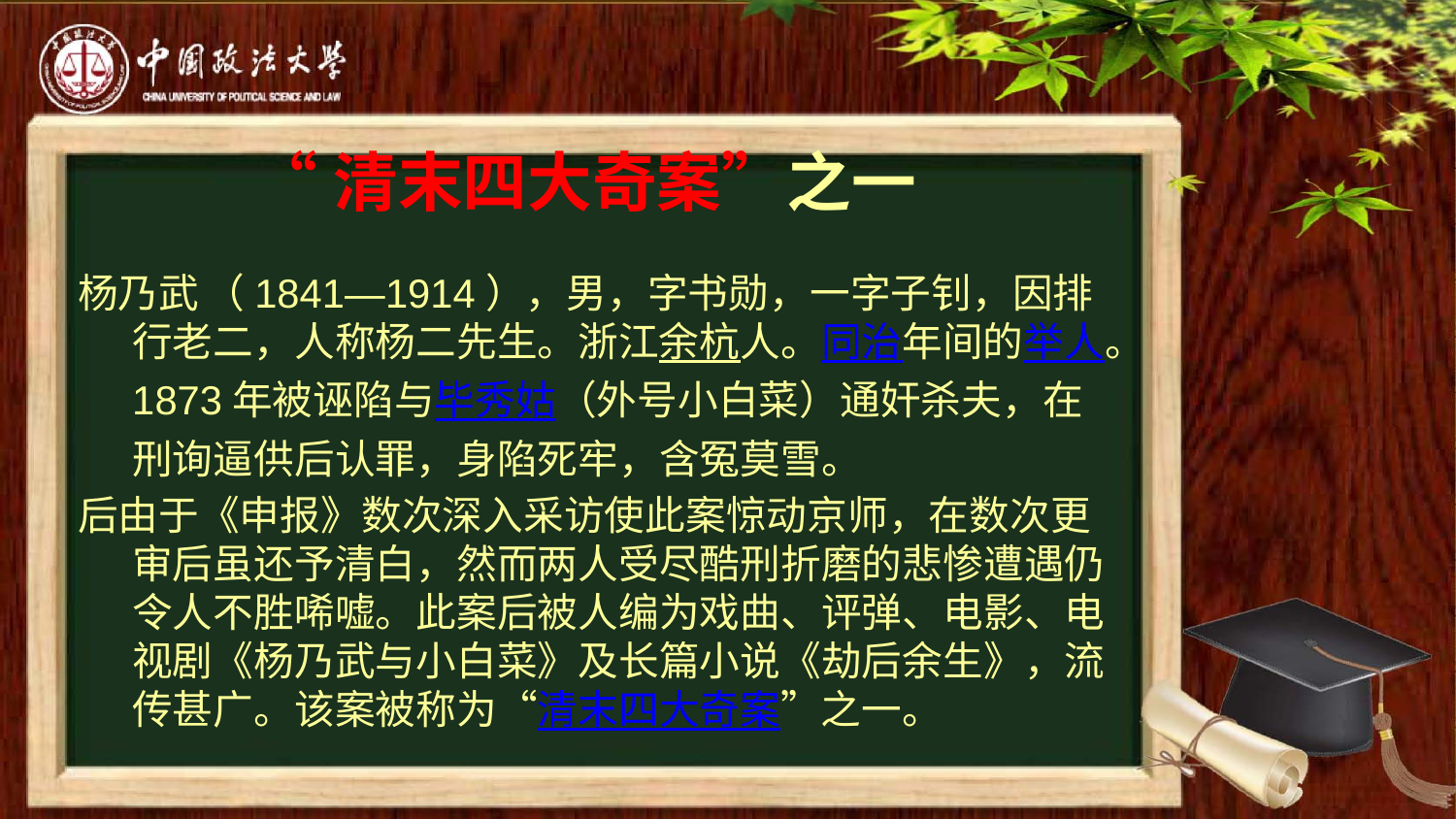

# “清末四大奇案”之一
杨乃武 （1841—1914），男，字书勋，一字子钊，因排行老二，人称杨二先生。浙江余杭人。同治年间的举人。1873年被诬陷与毕秀姑（外号小白菜）通奸杀夫，在刑询逼供后认罪，身陷死牢，含冤莫雪。
后由于《申报》数次深入采访使此案惊动京师，在数次更审后虽还予清白，然而两人受尽酷刑折磨的悲惨遭遇仍令人不胜唏嘘。此案后被人编为戏曲、评弹、电影、电视剧《杨乃武与小白菜》及长篇小说《劫后余生》，流传甚广。该案被称为“清末四大奇案”之一。